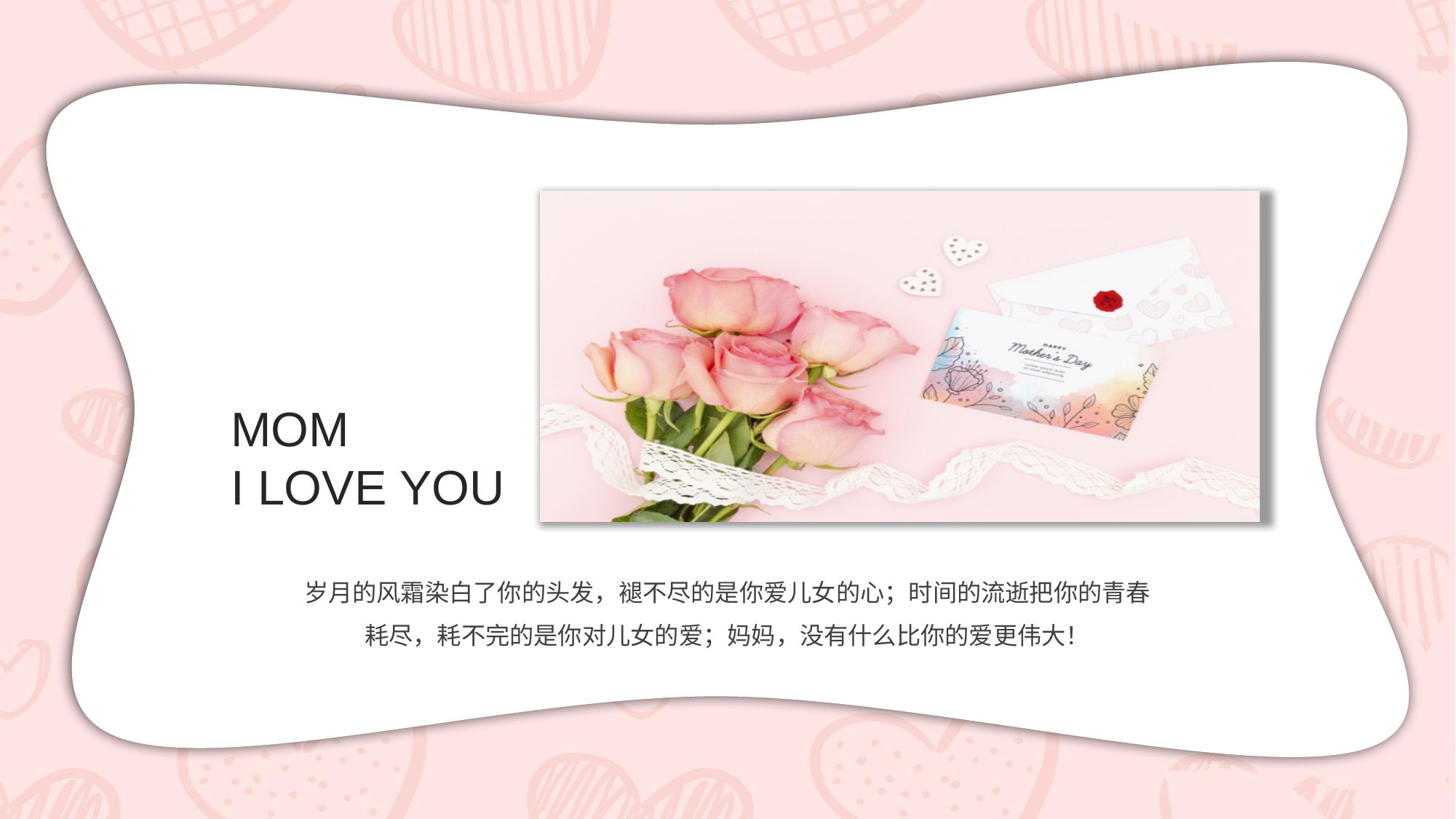

MOM
I LOVE YOU
岁月的风霜染白了你的头发，褪不尽的是你爱儿女的心；时间的流逝把你的青春耗尽，耗不完的是你对儿女的爱；妈妈，没有什么比你的爱更伟大！